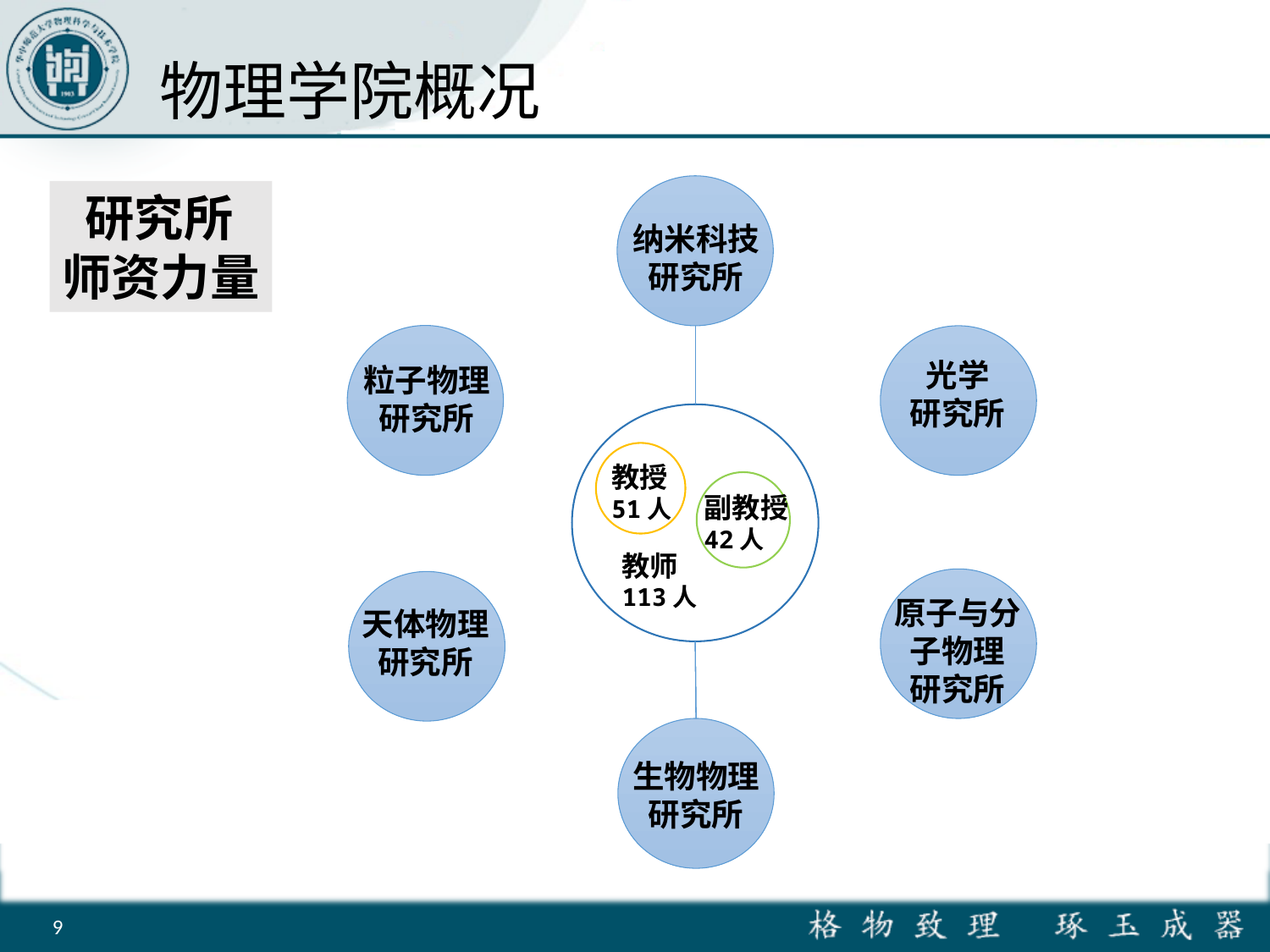

物理学院概况

纳米科技研究所

光学
研究所
粒子物理研究所

教授51人

副教授42人
教师
113人

原子与分子物理
研究所
天体物理研究所

生物物理研究所
 研究所
师资力量
9